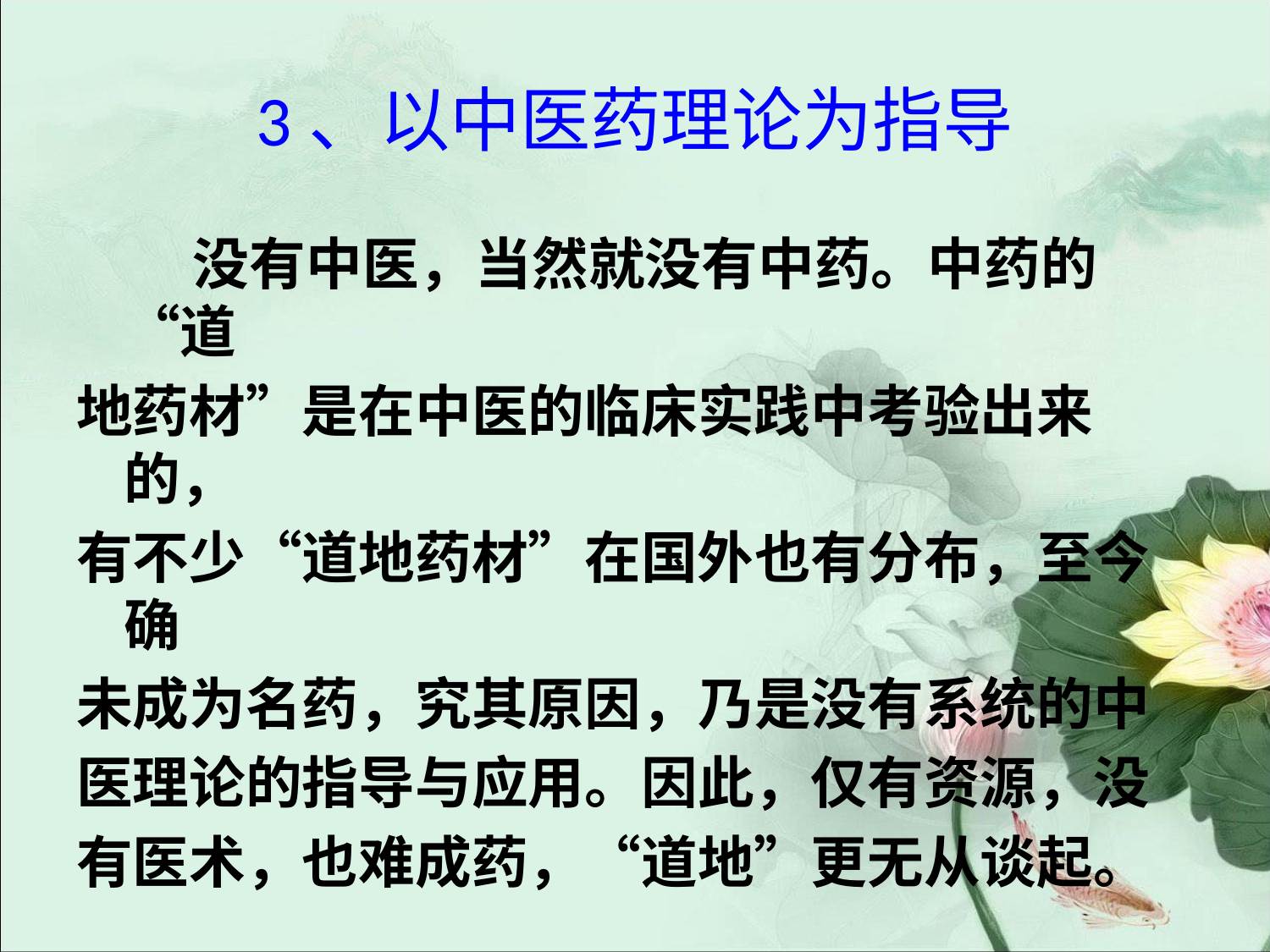

# 3、以中医药理论为指导
        没有中医，当然就没有中药。中药的“道
地药材”是在中医的临床实践中考验出来的，
有不少“道地药材”在国外也有分布，至今确
未成为名药，究其原因，乃是没有系统的中
医理论的指导与应用。因此，仅有资源，没
有医术，也难成药，“道地”更无从谈起。